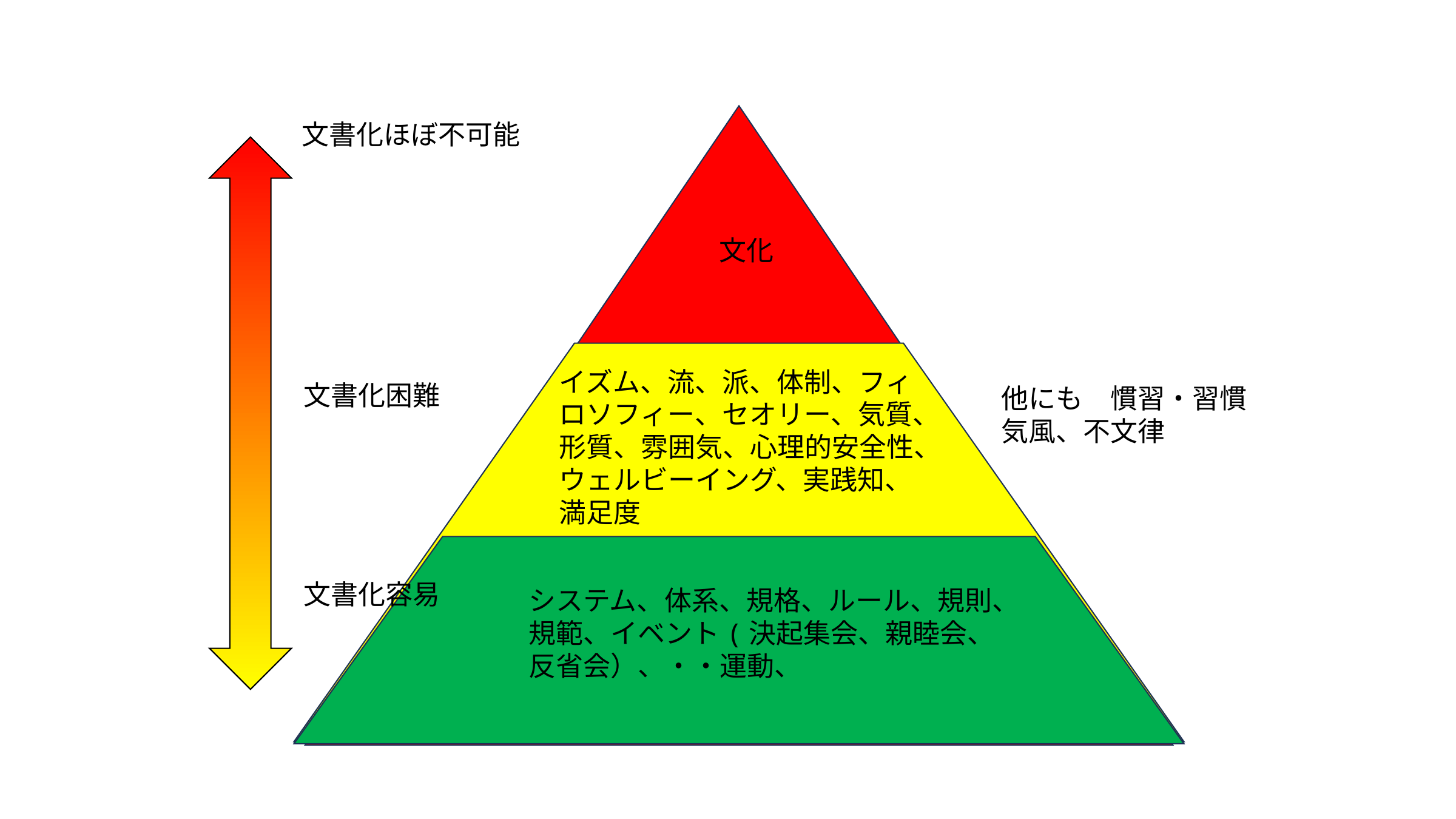

207

文書化ほぼ不可能

文化

イズム、流、派、体制、フィロソフィー、セオリー、気質、形質、雰囲気、心理的安全性、ウェルビーイング、実践知、満足度
文書化困難
他にも　慣習・習慣
気風、不文律

文書化容易
システム、体系、規格、ルール、規則、規範、イベント(決起集会、親睦会、反省会）、・・運動、